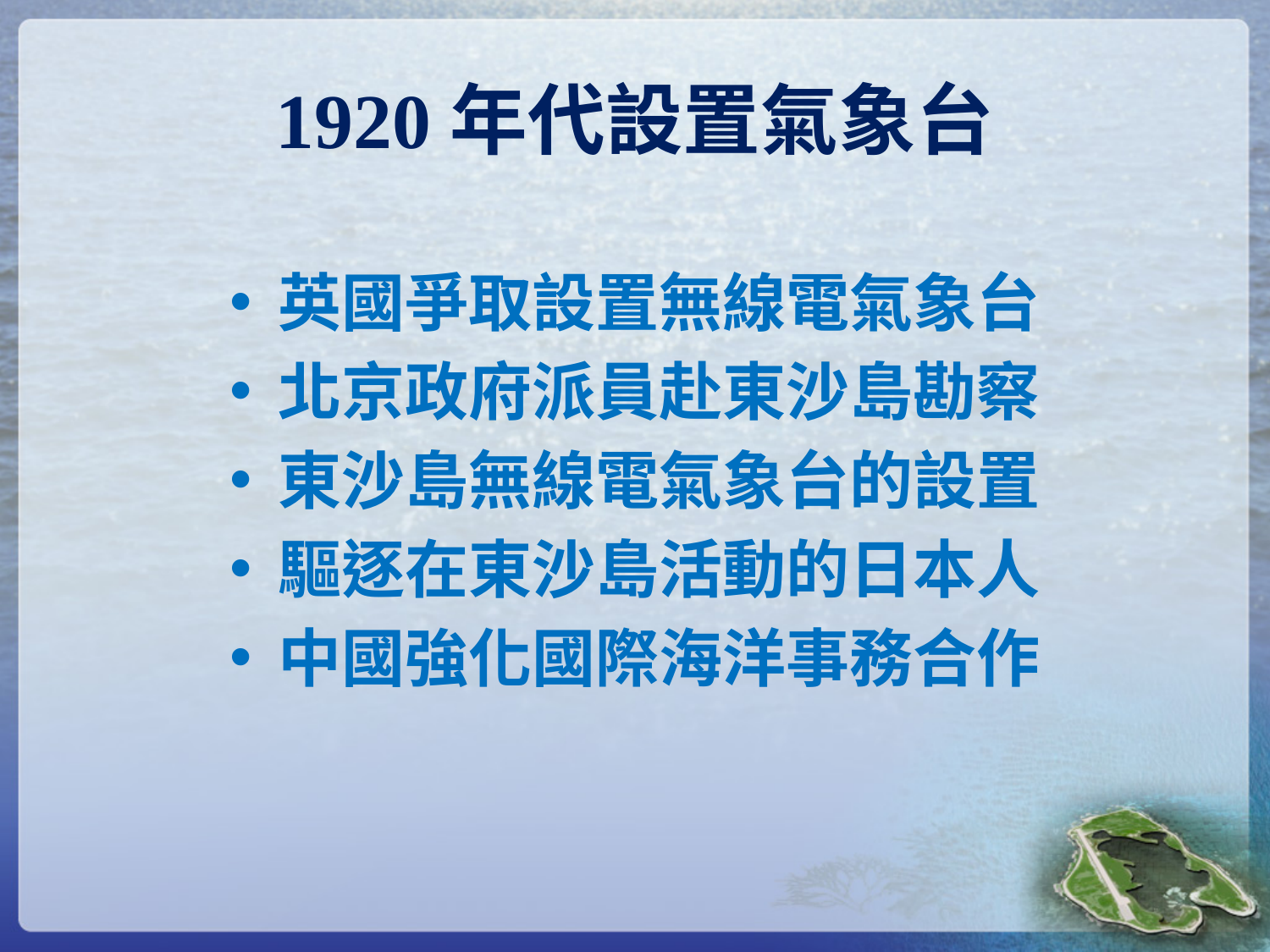

# 1920年代設置氣象台
英國爭取設置無線電氣象台
北京政府派員赴東沙島勘察
東沙島無線電氣象台的設置
驅逐在東沙島活動的日本人
中國強化國際海洋事務合作